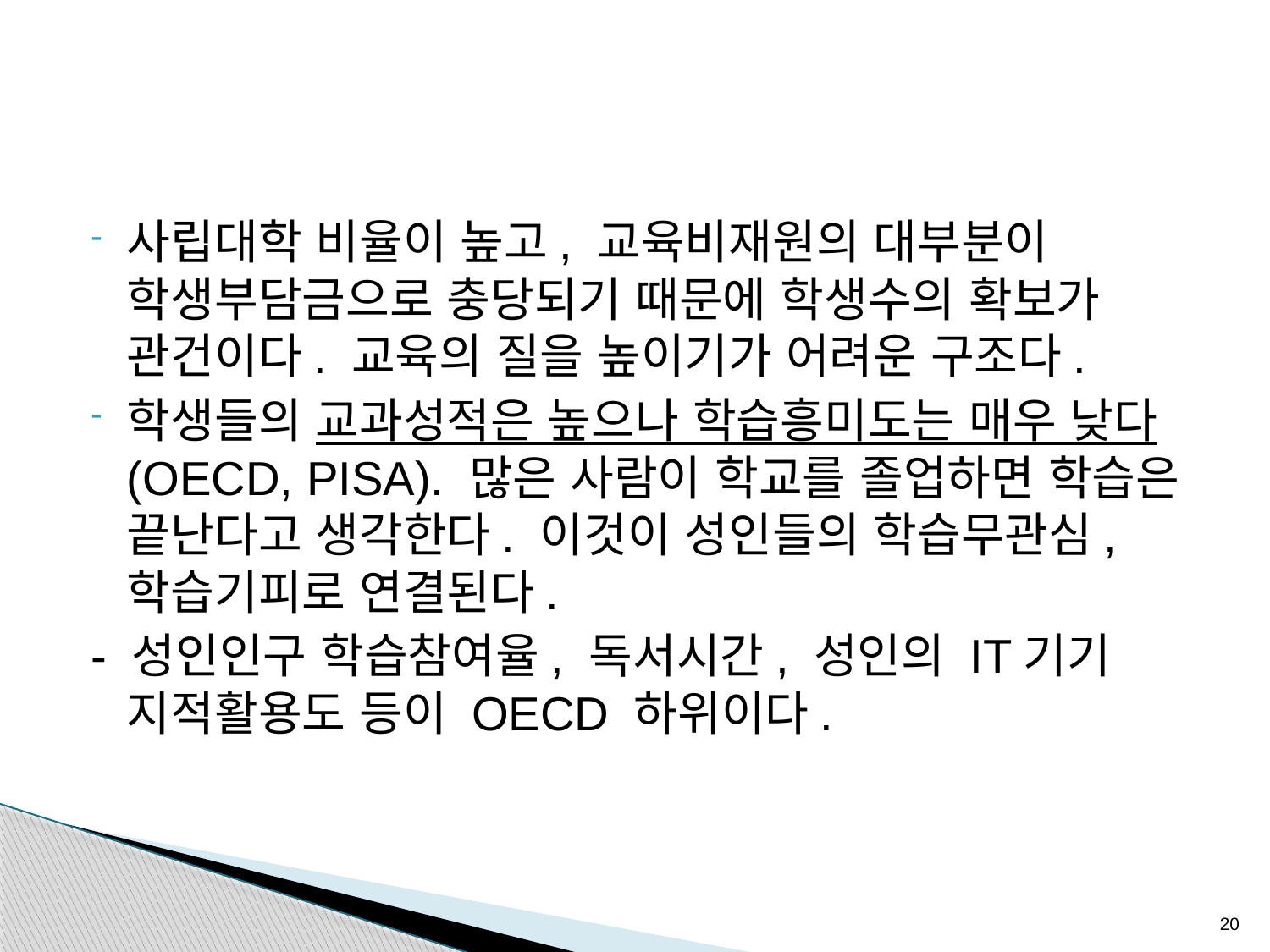

#
사립대학 비율이 높고, 교육비재원의 대부분이 학생부담금으로 충당되기 때문에 학생수의 확보가 관건이다. 교육의 질을 높이기가 어려운 구조다.
학생들의 교과성적은 높으나 학습흥미도는 매우 낮다(OECD, PISA). 많은 사람이 학교를 졸업하면 학습은 끝난다고 생각한다. 이것이 성인들의 학습무관심, 학습기피로 연결된다.
- 성인인구 학습참여율, 독서시간, 성인의 IT기기 지적활용도 등이 OECD 하위이다.
20